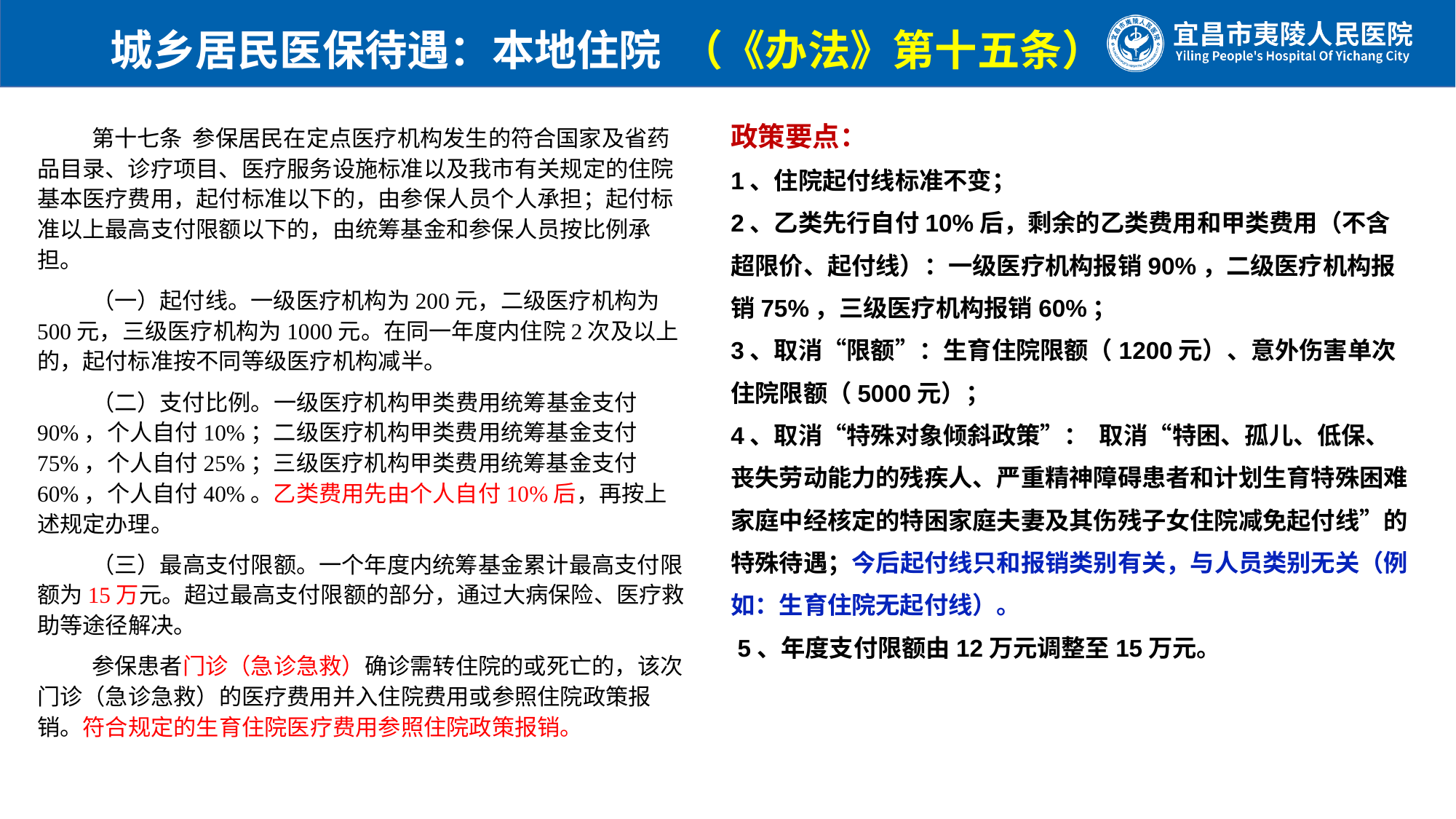

城乡居民医保待遇：本地住院  （《办法》第十五条）

政策要点：
1、住院起付线标准不变；
2、乙类先行自付10%后，剩余的乙类费用和甲类费用（不含超限价、起付线）：一级医疗机构报销90%，二级医疗机构报销75%，三级医疗机构报销60%；
3、取消“限额”：生育住院限额（1200元）、意外伤害单次住院限额（5000元）；
4、取消“特殊对象倾斜政策”：  取消“特困、孤儿、低保、丧失劳动能力的残疾人、严重精神障碍患者和计划生育特殊困难家庭中经核定的特困家庭夫妻及其伤残子女住院减免起付线”的特殊待遇；今后起付线只和报销类别有关，与人员类别无关（例如：生育住院无起付线）。
 5、年度支付限额由12万元调整至15万元。
第十七条  参保居民在定点医疗机构发生的符合国家及省药品目录、诊疗项目、医疗服务设施标准以及我市有关规定的住院基本医疗费用，起付标准以下的，由参保人员个人承担；起付标准以上最高支付限额以下的，由统筹基金和参保人员按比例承担。
（一）起付线。一级医疗机构为200元，二级医疗机构为500元，三级医疗机构为1000元。在同一年度内住院2次及以上的，起付标准按不同等级医疗机构减半。
（二）支付比例。一级医疗机构甲类费用统筹基金支付90%，个人自付10%；二级医疗机构甲类费用统筹基金支付75%，个人自付25%；三级医疗机构甲类费用统筹基金支付60%，个人自付40%。乙类费用先由个人自付10%后，再按上述规定办理。
（三）最高支付限额。一个年度内统筹基金累计最高支付限额为15万元。超过最高支付限额的部分，通过大病保险、医疗救助等途径解决。
参保患者门诊（急诊急救）确诊需转住院的或死亡的，该次门诊（急诊急救）的医疗费用并入住院费用或参照住院政策报销。符合规定的生育住院医疗费用参照住院政策报销。